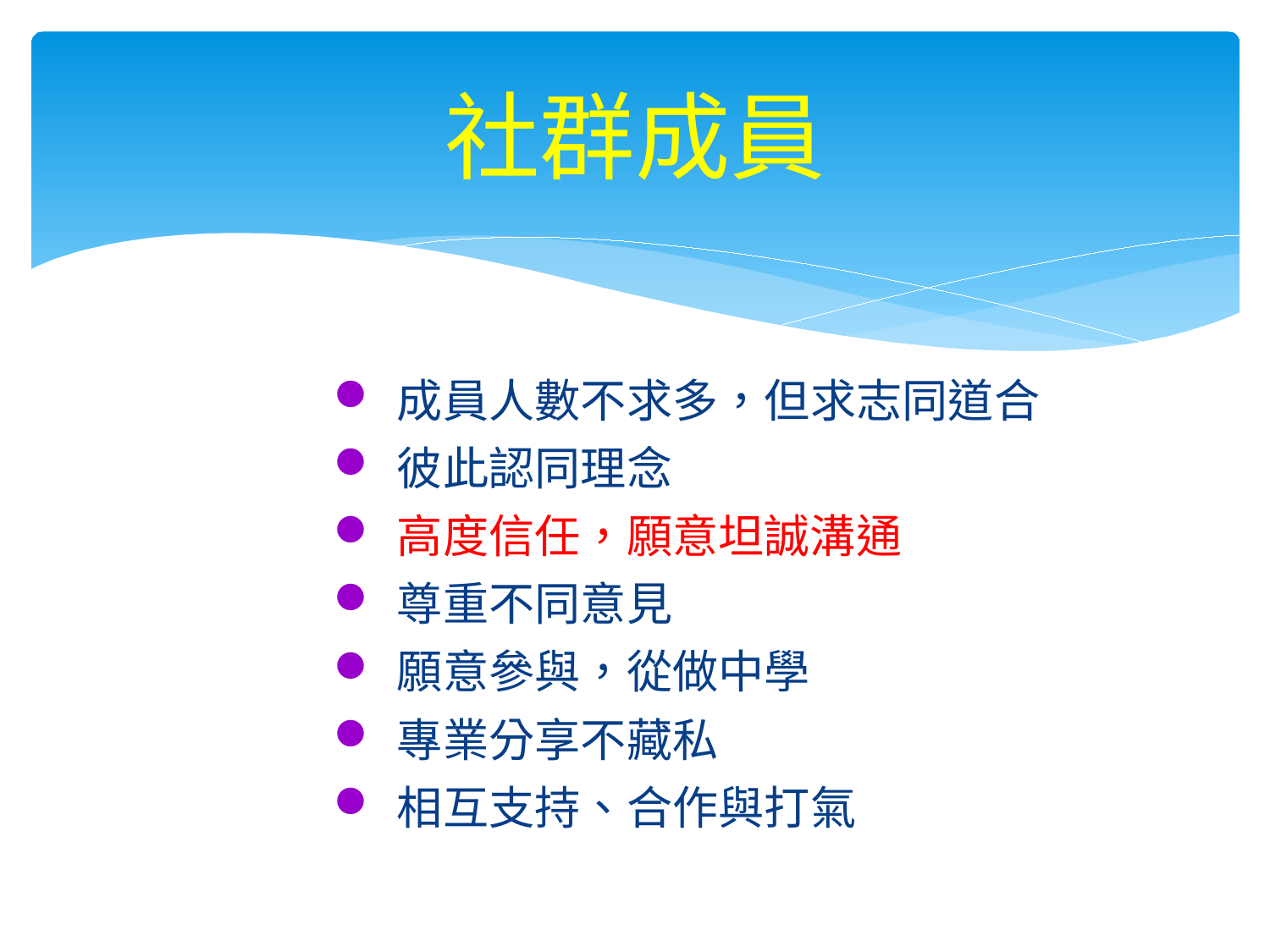

# 社群成員
成員人數不求多，但求志同道合
彼此認同理念
高度信任，願意坦誠溝通
尊重不同意見
願意參與，從做中學
專業分享不藏私
相互支持、合作與打氣